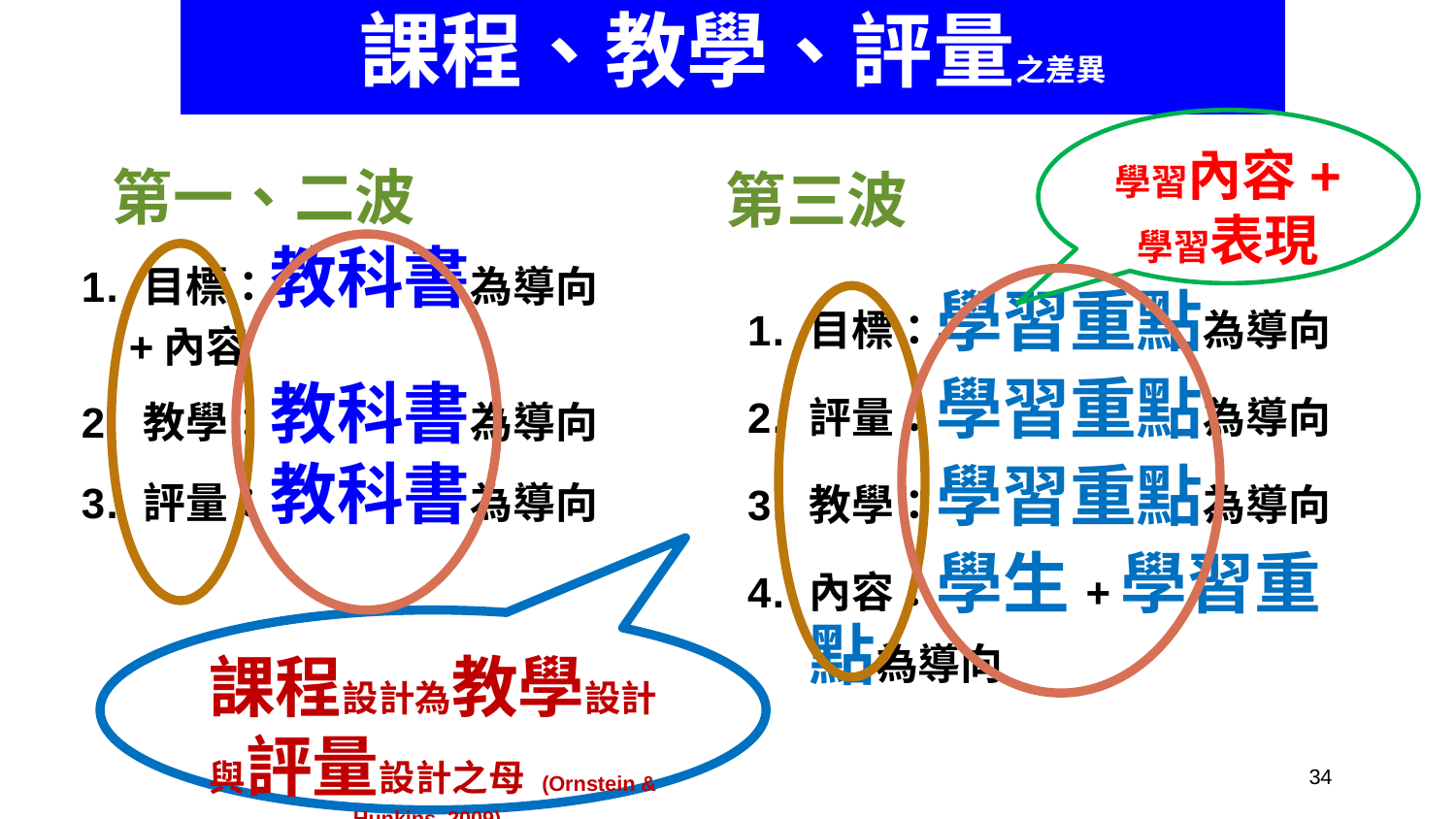

# 課程、教學、評量之差異
學習內容+ 學習表現
第一、二波
第三波

目標：教科書為導向
    +內容
教學：教科書為導向
評量：教科書為導向

目標：學習重點為導向
評量：學習重點為導向
教學：學習重點為導向
內容：學生+學習重點為導向

課程設計為教學設計與評量設計之母 (Ornstein & Hunkins, 2009).
34